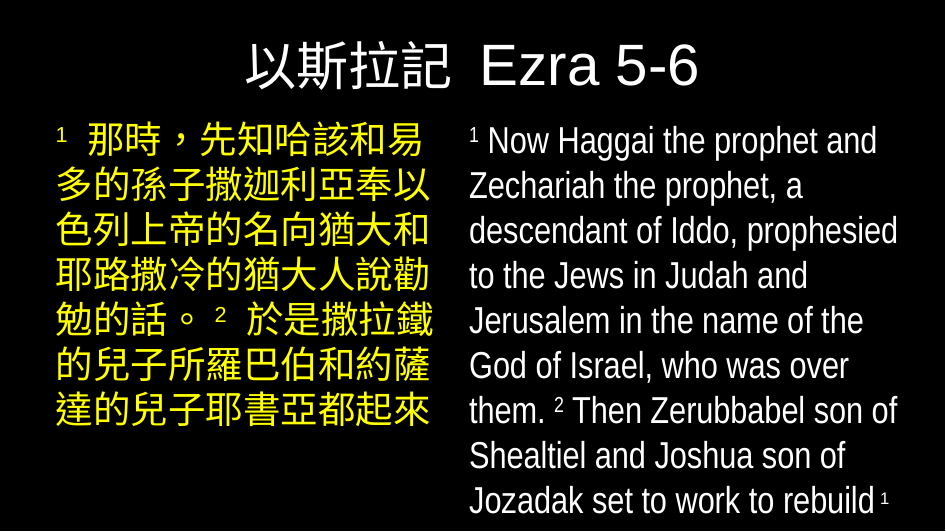

# 以斯拉記 Ezra 5-6
1 那時，先知哈該和易多的孫子撒迦利亞奉以色列上帝的名向猶大和耶路撒冷的猶大人說勸勉的話。2 於是撒拉鐵的兒子所羅巴伯和約薩達的兒子耶書亞都起來
1 Now Haggai the prophet and Zechariah the prophet, a descendant of Iddo, prophesied to the Jews in Judah and Jerusalem in the name of the God of Israel, who was over them. 2 Then Zerubbabel son of Shealtiel and Joshua son of Jozadak set to work to rebuild
1